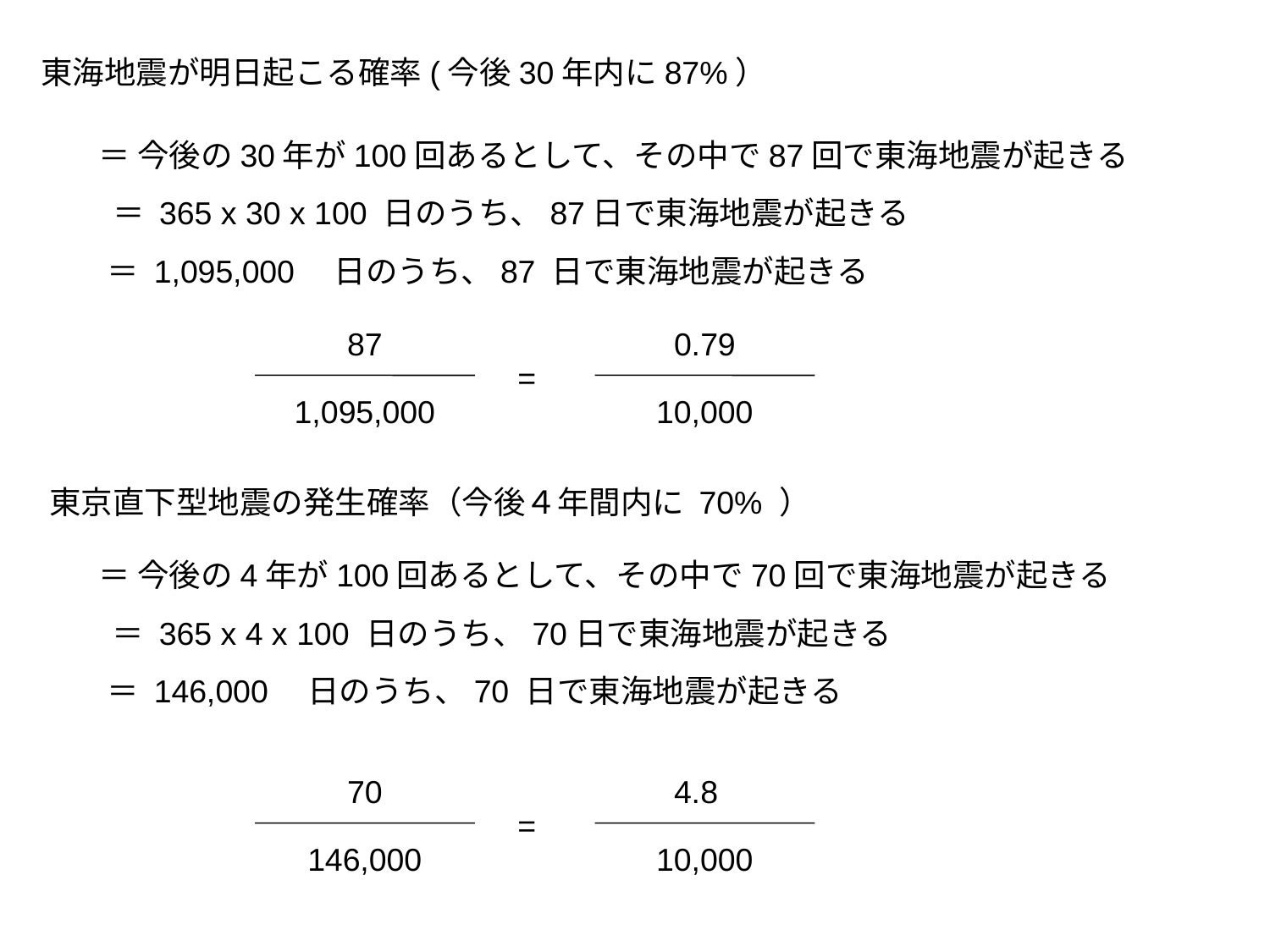

東海地震が明日起こる確率(今後30年内に87%）
＝ 今後の30年が100回あるとして、その中で87回で東海地震が起きる
＝ 365 x 30 x 100 日のうち、87日で東海地震が起きる
＝ 1,095,000　日のうち、87 日で東海地震が起きる
87

1,095,000
0.79

10,000
=
東京直下型地震の発生確率（今後４年間内に 70% ）
＝ 今後の4年が100回あるとして、その中で70回で東海地震が起きる
＝ 365 x 4 x 100 日のうち、70日で東海地震が起きる
＝ 146,000　日のうち、70 日で東海地震が起きる
70

146,000
4.8

10,000
=